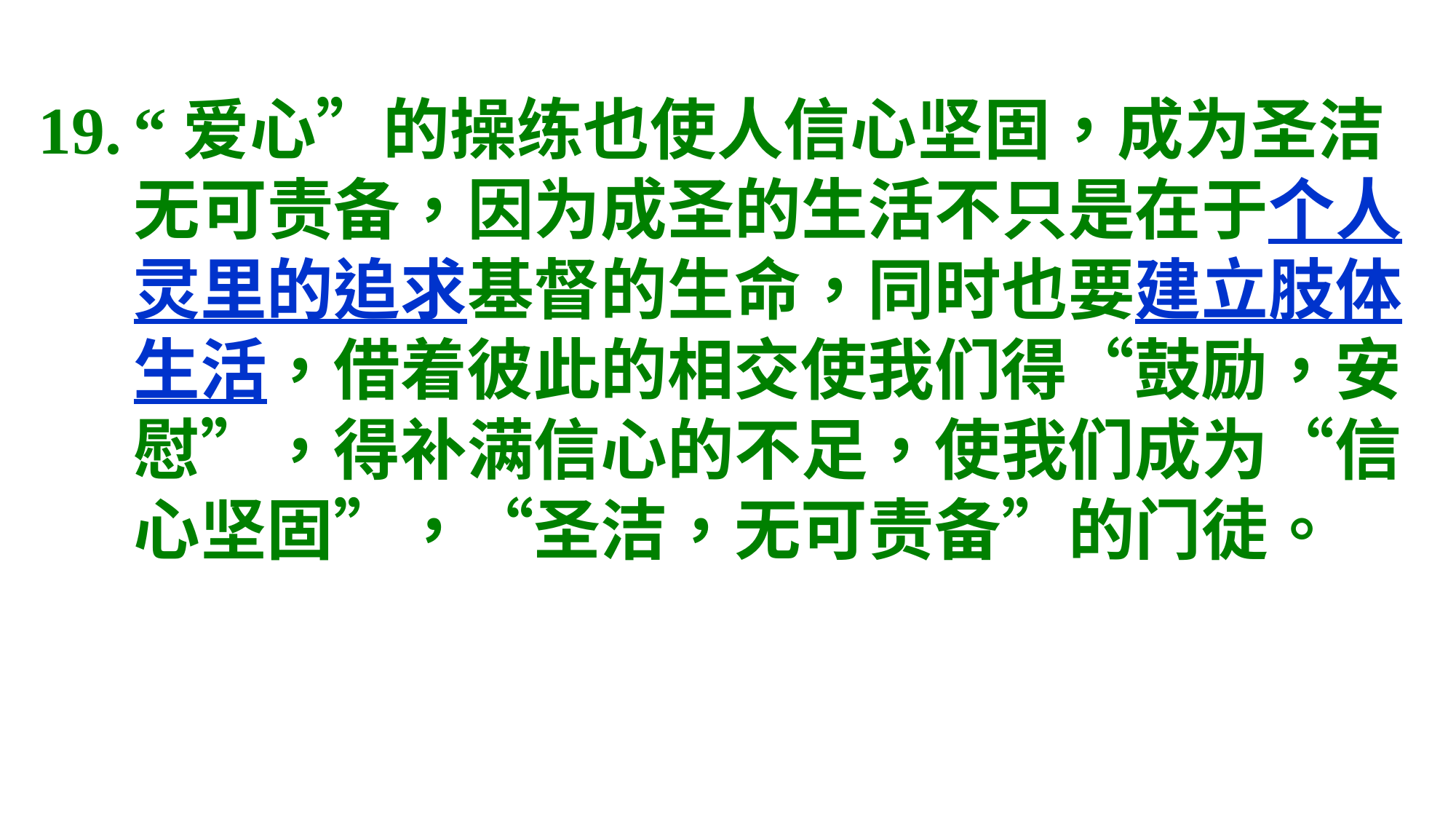

19.	“爱心”的操练也使人信心坚固，成为圣洁无可责备，因为成圣的生活不只是在于个人灵里的追求基督的生命，同时也要建立肢体生活，借着彼此的相交使我们得“鼓励，安慰”，得补满信心的不足，使我们成为“信心坚固”，“圣洁，无可责备”的门徒。